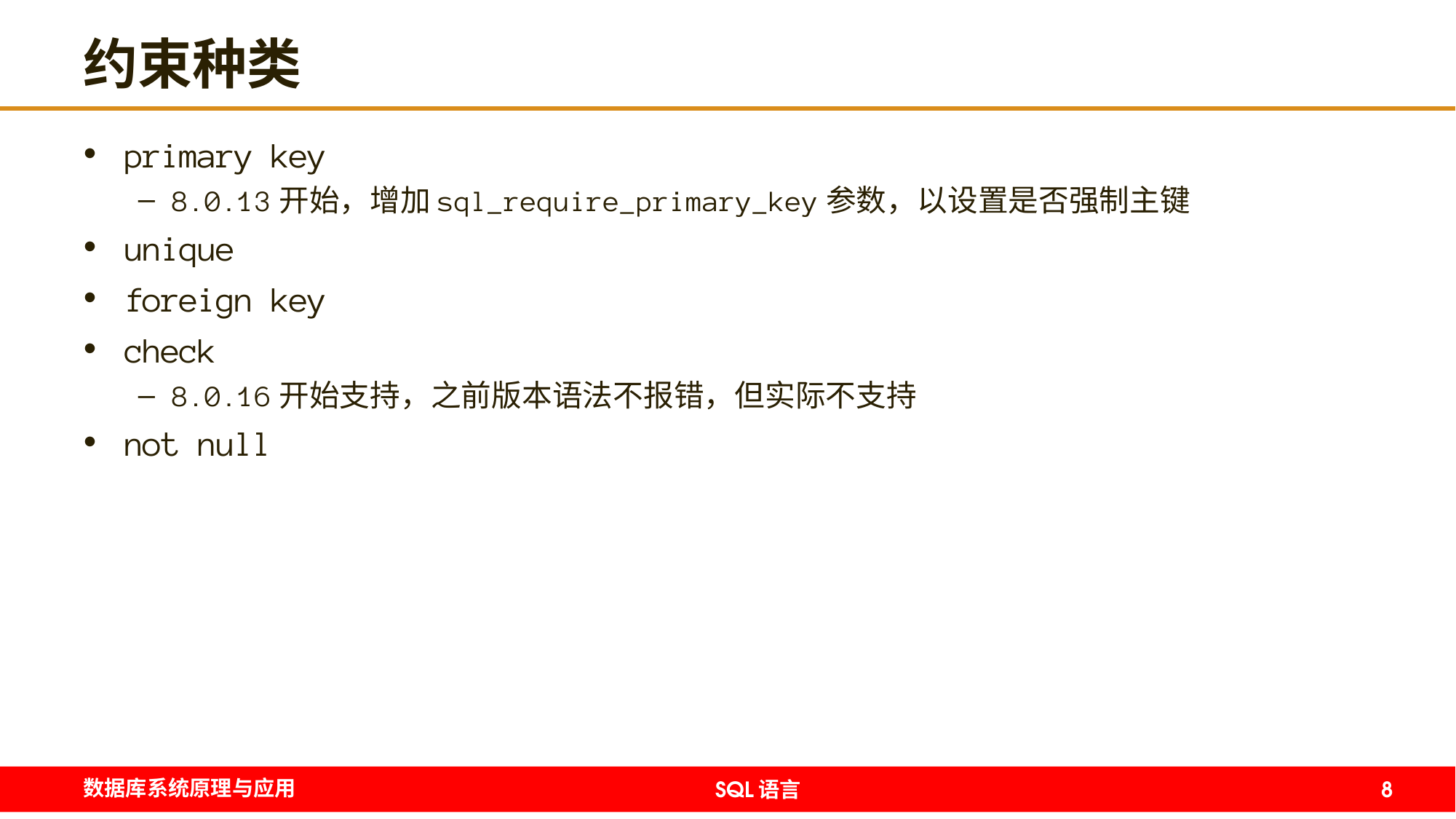

# 约束种类
primary key
8.0.13开始，增加sql_require_primary_key参数，以设置是否强制主键
unique
foreign key
check
8.0.16开始支持，之前版本语法不报错，但实际不支持
not null